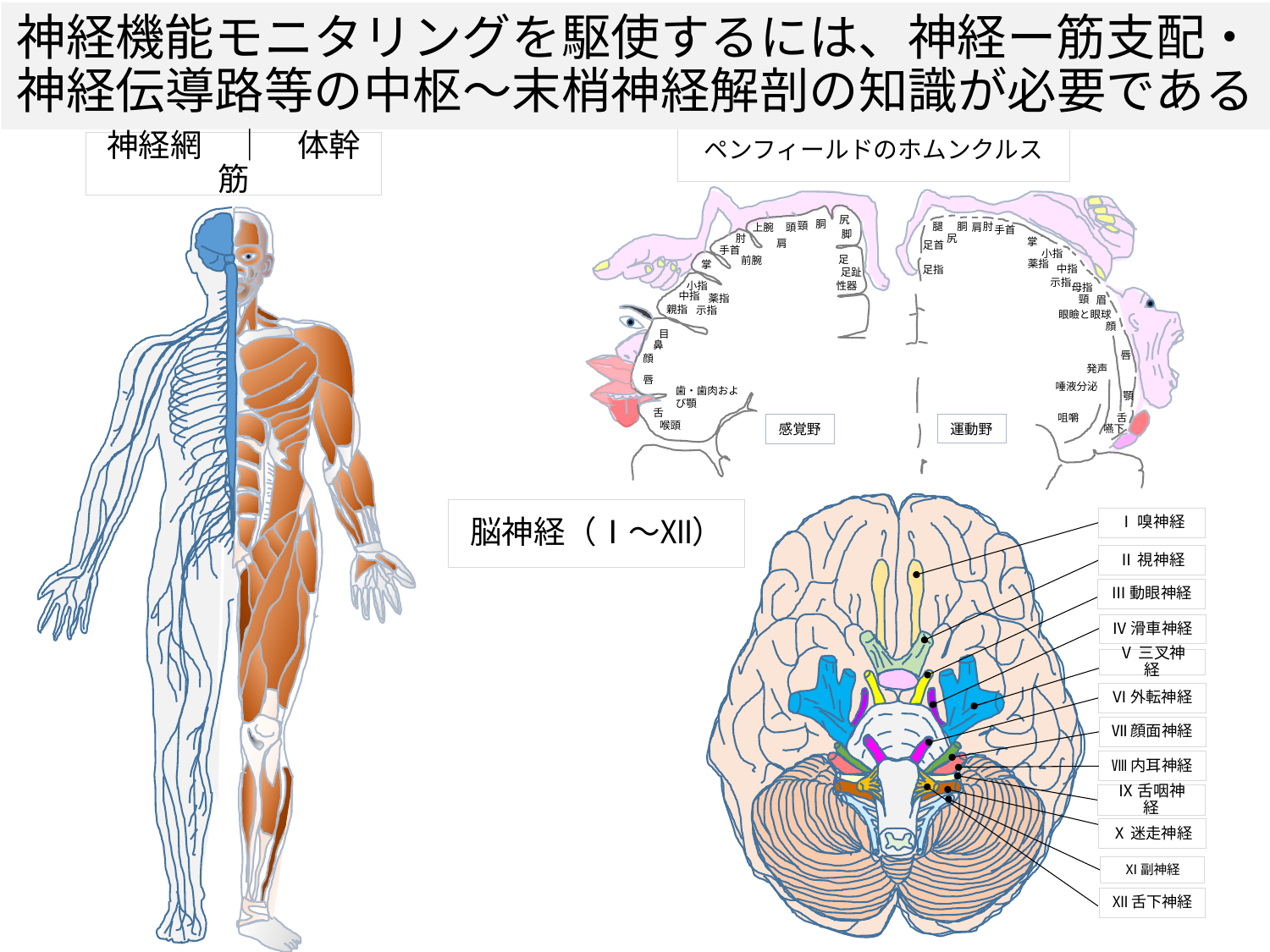

神経機能モニタリングを駆使するには、神経ー筋支配・神経伝導路等の中枢～末梢神経解剖の知識が必要である

ペンフィールドのホムンクルス
神経網　｜　体幹筋

尻

胴
頸

頭
上腕

脚

肘
肩
手首
足
前腕
掌
足趾

性器
小指
中指
薬指
親指
示指

目

鼻

運動野
感覚野
顔

唇

歯・歯肉および顎

舌

喉頭

肘
腿
胴
肩
手首
尻
掌
足首
小指
薬指
中指
足指
示指
母指
頸
眉
眼瞼と眼球
顔
唇
発声
唾液分泌
顎
舌
咀嚼
嚥下

Ⅰ嗅神経
Ⅱ視神経
Ⅲ動眼神経
Ⅳ滑車神経
Ⅴ三叉神経
Ⅵ外転神経
Ⅶ顔面神経
Ⅷ内耳神経
Ⅸ舌咽神経
Ⅹ迷走神経
Ⅺ副神経
Ⅻ舌下神経
脳神経（Ⅰ～Ⅻ）